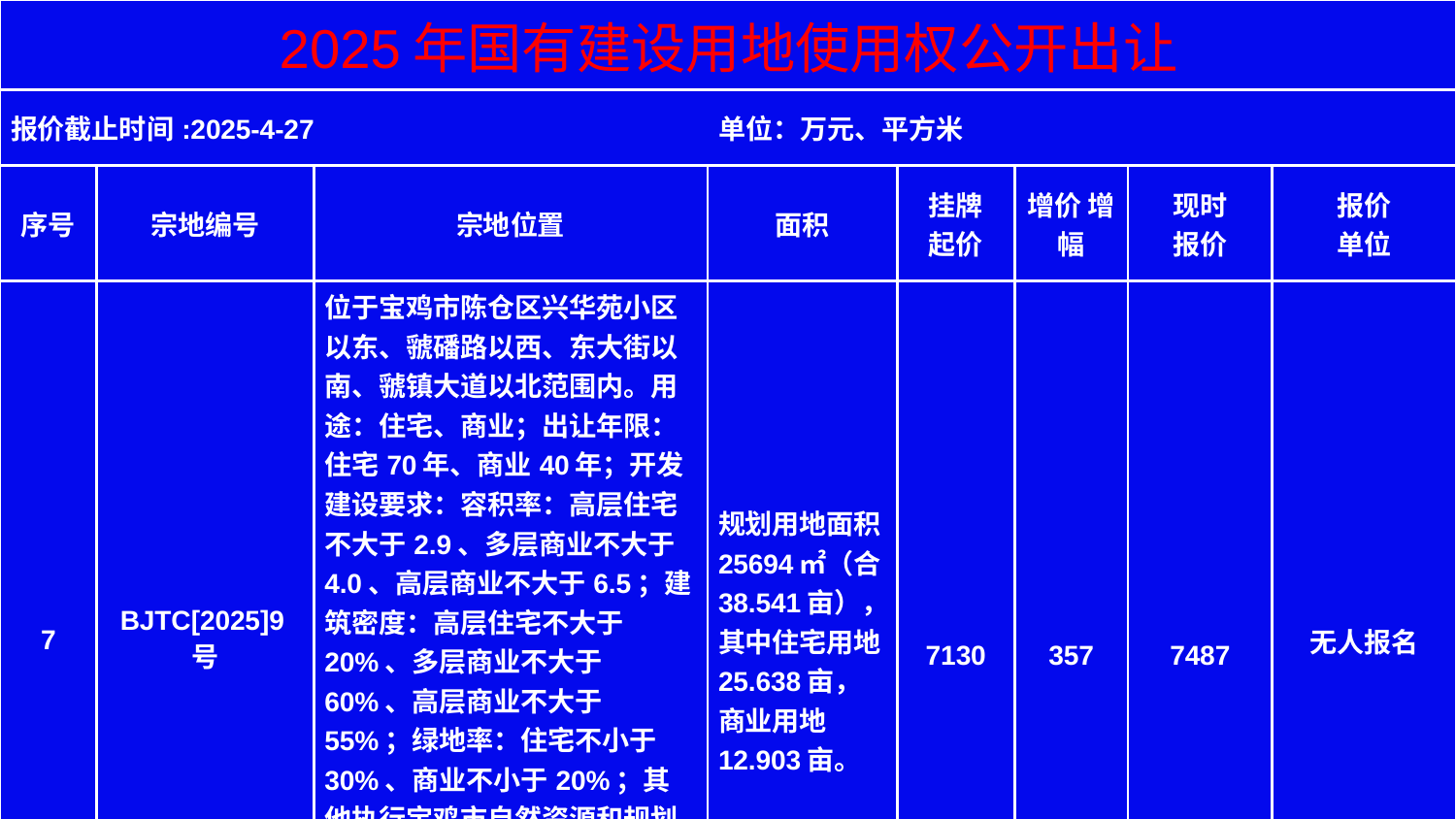

| 2025年国有建设用地使用权公开出让 |  |  |  |  |  |  |  |
| --- | --- | --- | --- | --- | --- | --- | --- |
| 报价截止时间:2025-4-27 单位：万元、平方米 |  |  |  |  |  |  |  |
| 序号 | 宗地编号 | 宗地位置 | 面积 | 挂牌 起价 | 增价 增幅 | 现时 报价 | 报价 单位 |
| 7 | BJTC[2025]9号 | 位于宝鸡市陈仓区兴华苑小区以东、虢磻路以西、东大街以南、虢镇大道以北范围内。用途：住宅、商业；出让年限：住宅70年、商业40年；开发建设要求：容积率：高层住宅不大于2.9、多层商业不大于4.0、高层商业不大于6.5；建筑密度：高层住宅不大于20%、多层商业不大于60%、高层商业不大于55%；绿地率：住宅不小于30%、商业不小于20%；其他执行宝鸡市自然资源和规划局提出的规划设计条件。 | 规划用地面积25694㎡（合38.541亩），其中住宅用地25.638亩，商业用地12.903亩。 | 7130 | 357 | 7487 | 无人报名 |
| 宝鸡市自然资源和规划局 宝鸡市公共资源交易中心 |  |  |  |  |  |  |  |